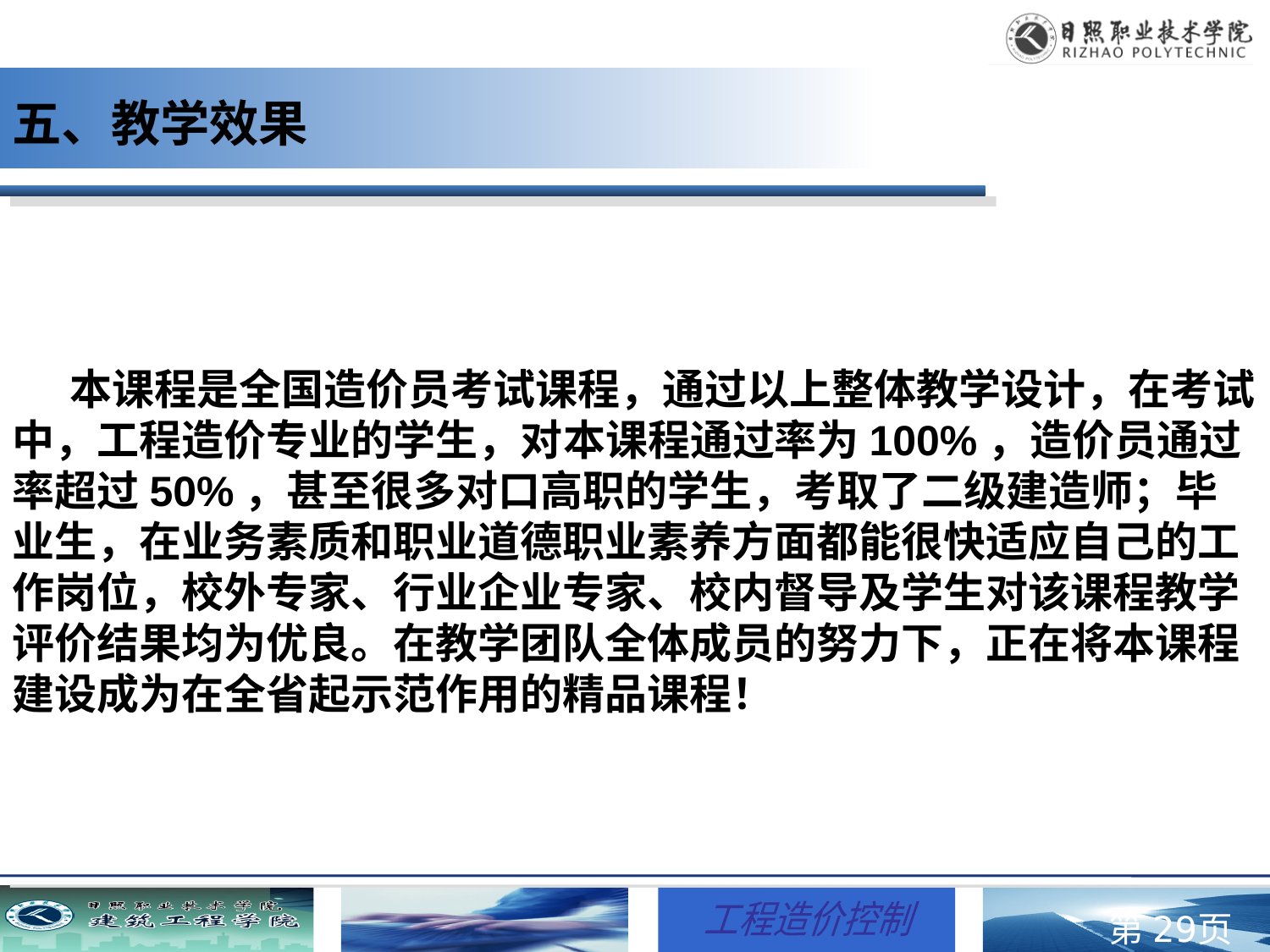

五、教学效果

     本课程是全国造价员考试课程，通过以上整体教学设计，在考试中，工程造价专业的学生，对本课程通过率为100%，造价员通过率超过50%，甚至很多对口高职的学生，考取了二级建造师；毕业生，在业务素质和职业道德职业素养方面都能很快适应自己的工作岗位，校外专家、行业企业专家、校内督导及学生对该课程教学评价结果均为优良。在教学团队全体成员的努力下，正在将本课程建设成为在全省起示范作用的精品课程！
第29页